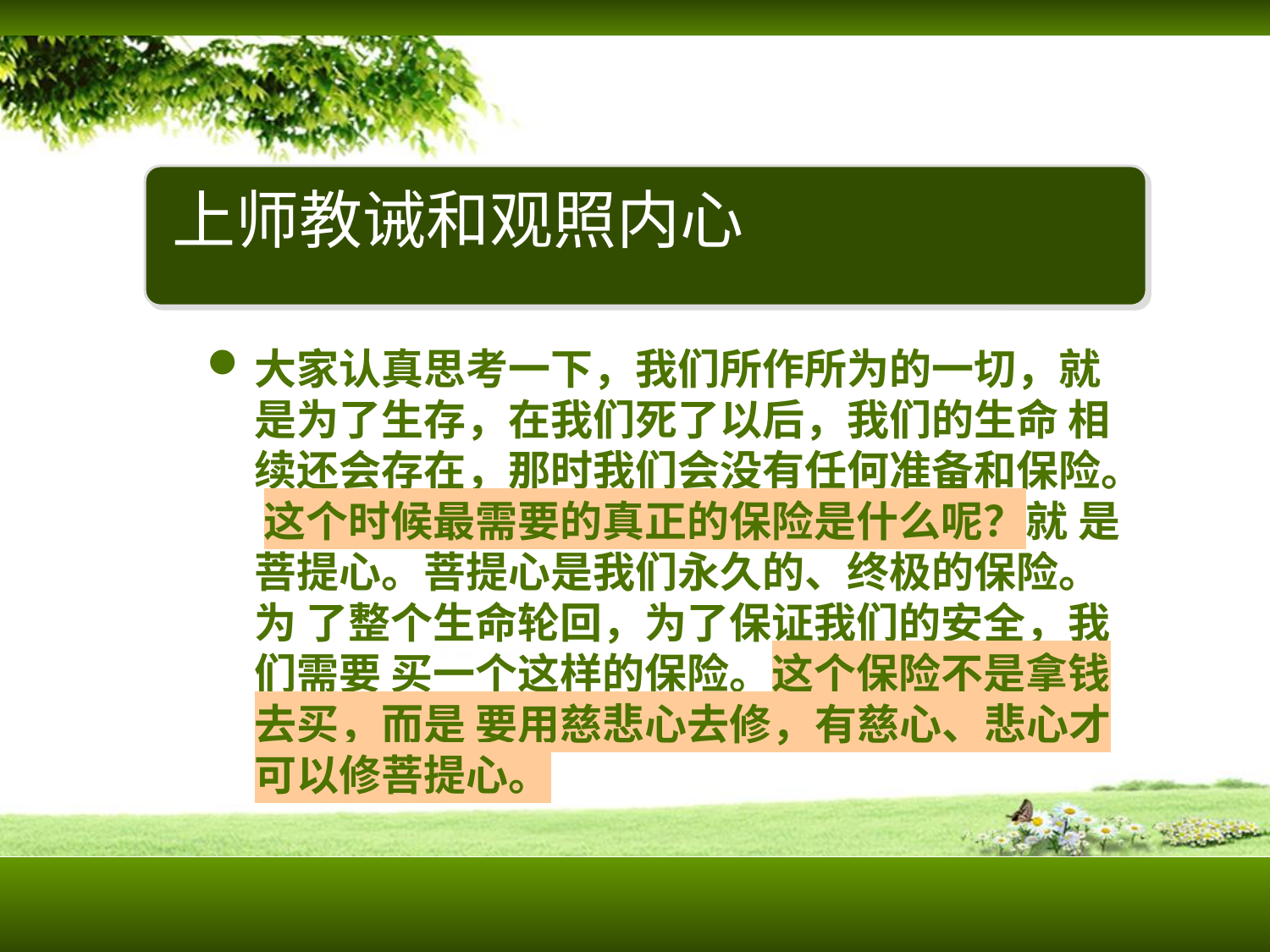

上师教诫和观照内心

大家认真思考一下，我们所作所为的一切，就 是为了生存，在我们死了以后，我们的生命 相续还会存在，那时我们会没有任何准备和保险。 这个时候最需要的真正的保险是什么呢？就 是菩提心。菩提心是我们永久的、终极的保险。为 了整个生命轮回，为了保证我们的安全，我们需要 买一个这样的保险。这个保险不是拿钱去买，而是 要用慈悲心去修，有慈心、悲心才可以修菩提心。